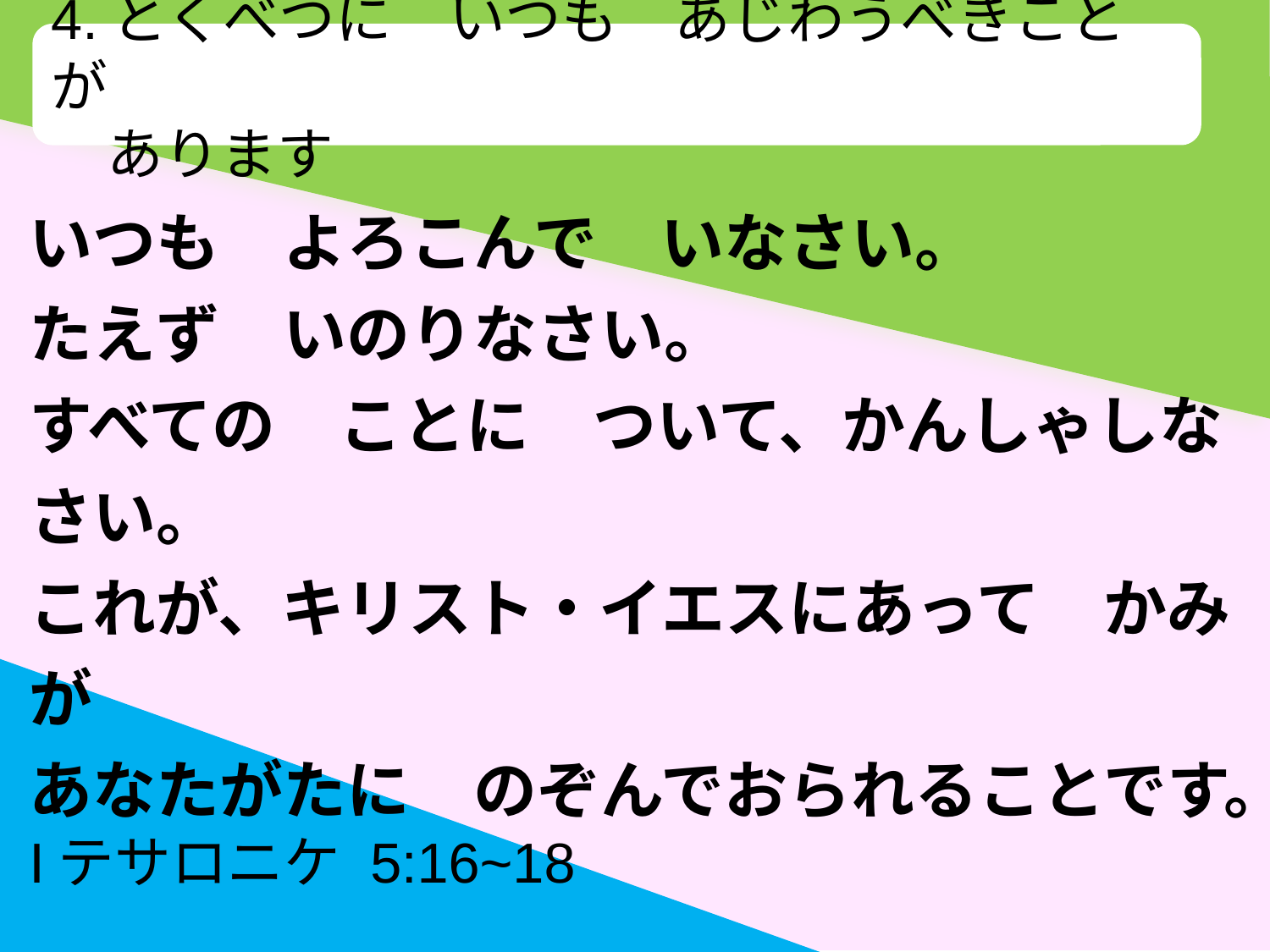

4.とくべつに　いつも　あじわうべきことが
　あります
いつも　よろこんで　いなさい。
たえず　いのりなさい。
すべての　ことに　ついて、かんしゃしなさい。
これが、キリスト・イエスにあって　かみが
あなたがたに　のぞんでおられることです。

Iテサロニケ 5:16~18